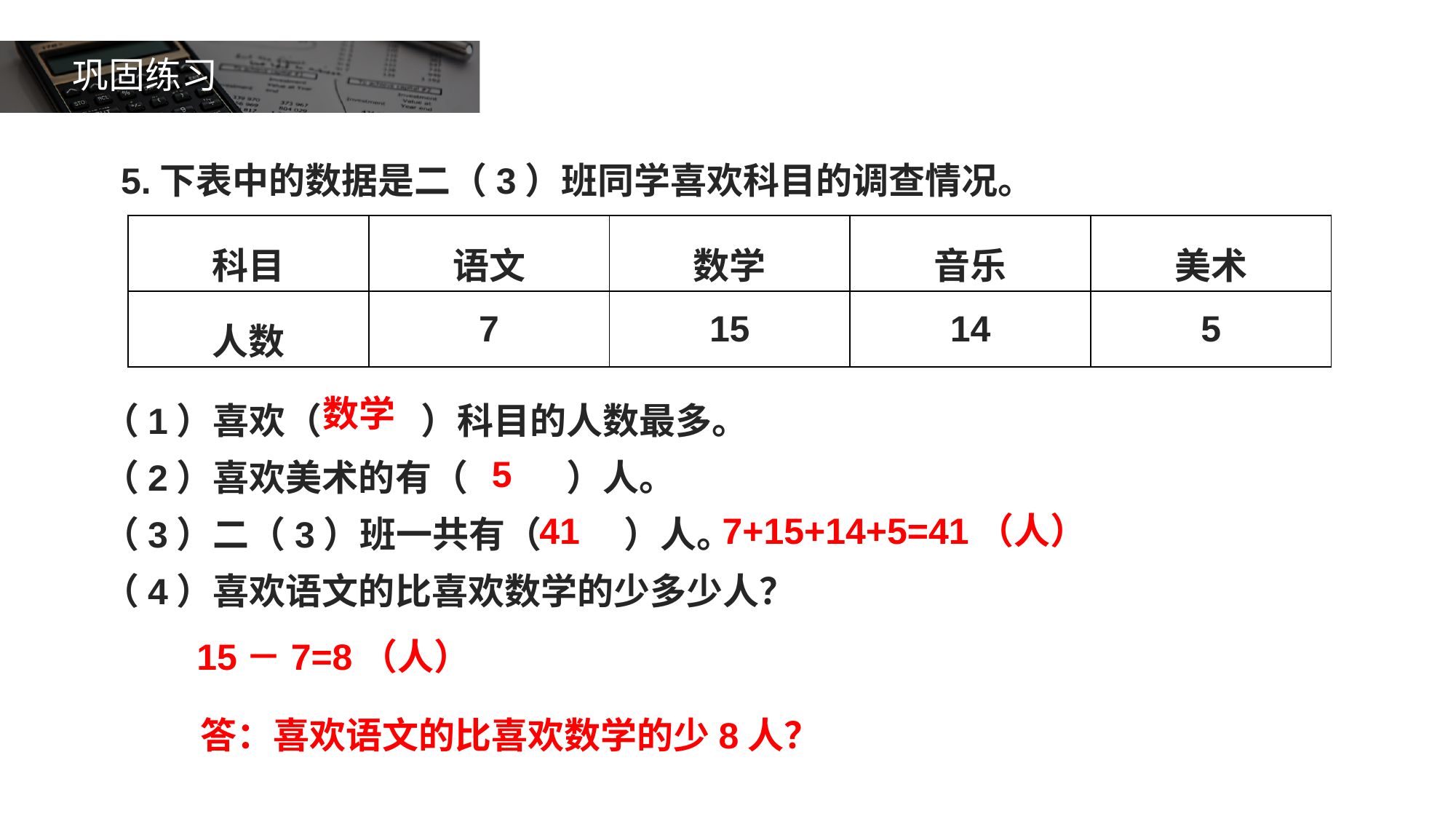

巩固练习
5.下表中的数据是二（3）班同学喜欢科目的调查情况。
| 科目 | 语文 | 数学 | 音乐 | 美术 |
| --- | --- | --- | --- | --- |
| 人数 | 7 | 15 | 14 | 5 |
（1）喜欢（            ）科目的人数最多。
（2）喜欢美术的有（            ）人。
（3）二（3）班一共有（          ）人。
（4）喜欢语文的比喜欢数学的少多少人？
数学
5
7+15+14+5=41（人）
41
15－7=8（人）
答：喜欢语文的比喜欢数学的少8人？